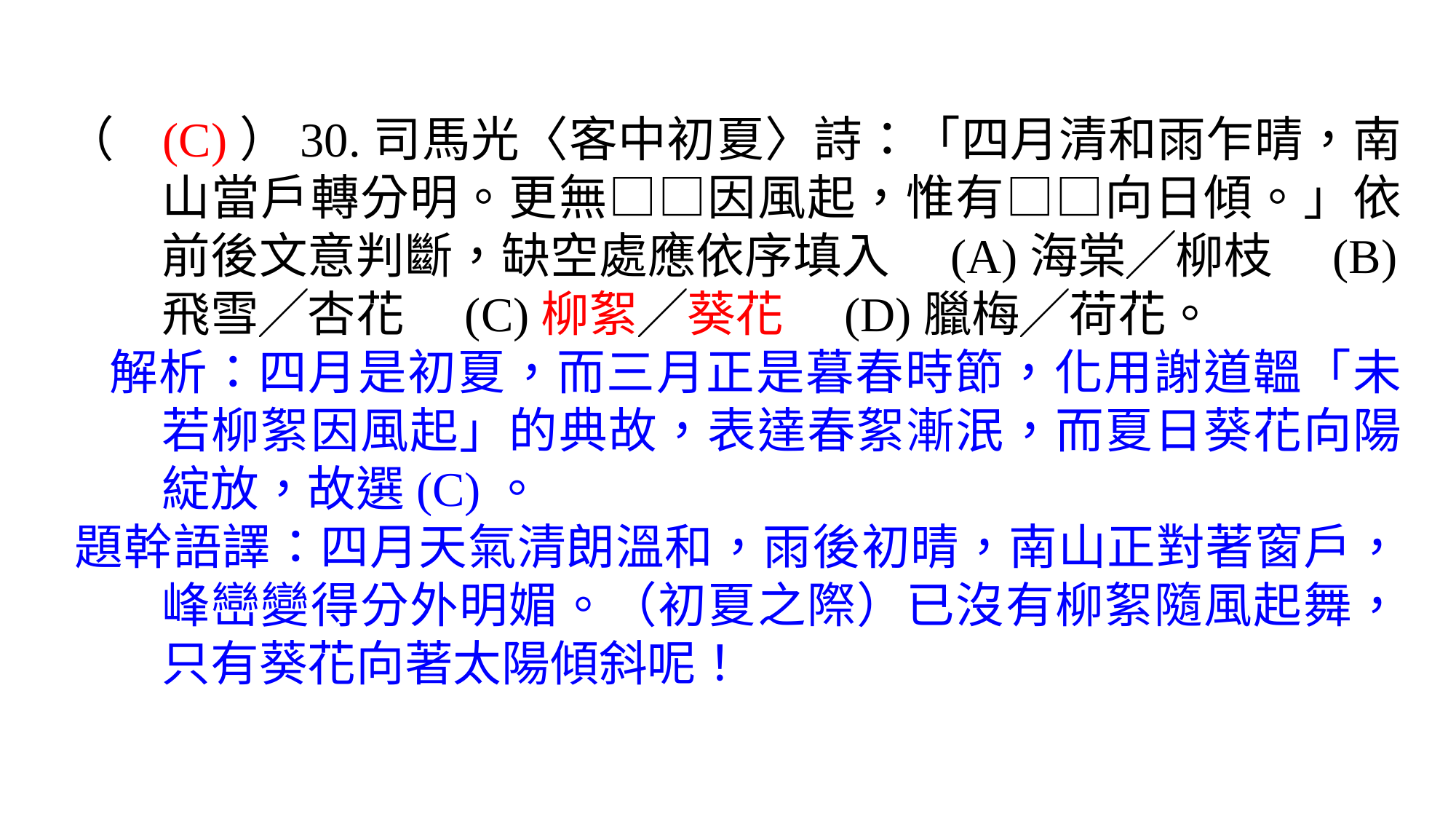

（	(C)）30.司馬光〈客中初夏〉詩：「四月清和雨乍晴，南山當戶轉分明。更無□□因風起，惟有□□向日傾。」依前後文意判斷，缺空處應依序填入　(A)海棠╱柳枝　(B)飛雪╱杏花　(C)柳絮╱葵花　(D)臘梅╱荷花。
解析：四月是初夏，而三月正是暮春時節，化用謝道韞「未若柳絮因風起」的典故，表達春絮漸泯，而夏日葵花向陽綻放，故選(C)。
題幹語譯：四月天氣清朗溫和，雨後初晴，南山正對著窗戶，峰巒變得分外明媚。（初夏之際）已沒有柳絮隨風起舞，只有葵花向著太陽傾斜呢！